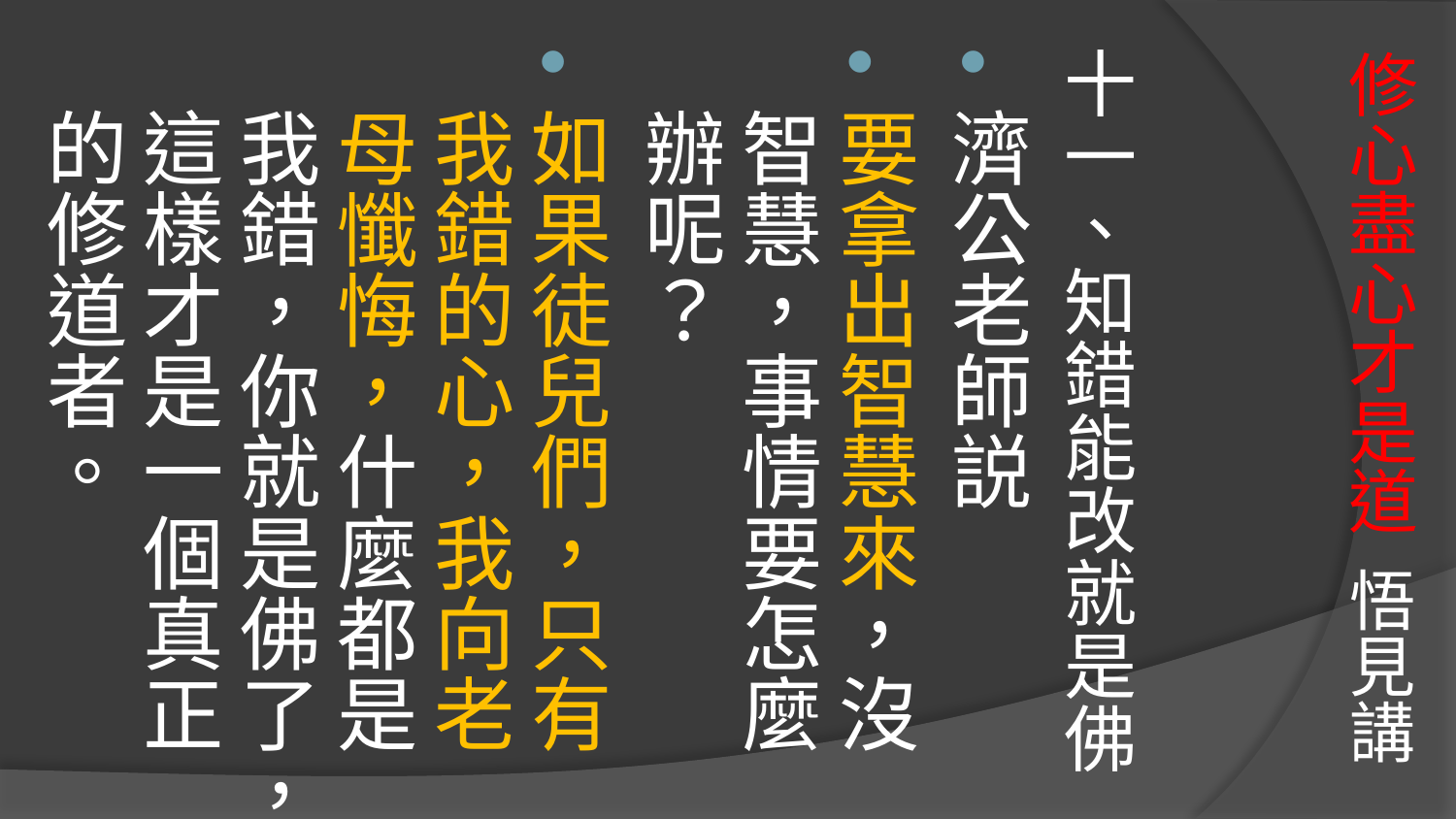

# 修心盡心才是道  悟見講
十一、知錯能改就是佛
濟公老師説
要拿出智慧來，沒智慧，事情要怎麼辦呢？
如果徒兒們，只有我錯的心，我向老母懺悔，什麼都是我錯，你就是佛了，這樣才是一個真正的修道者。